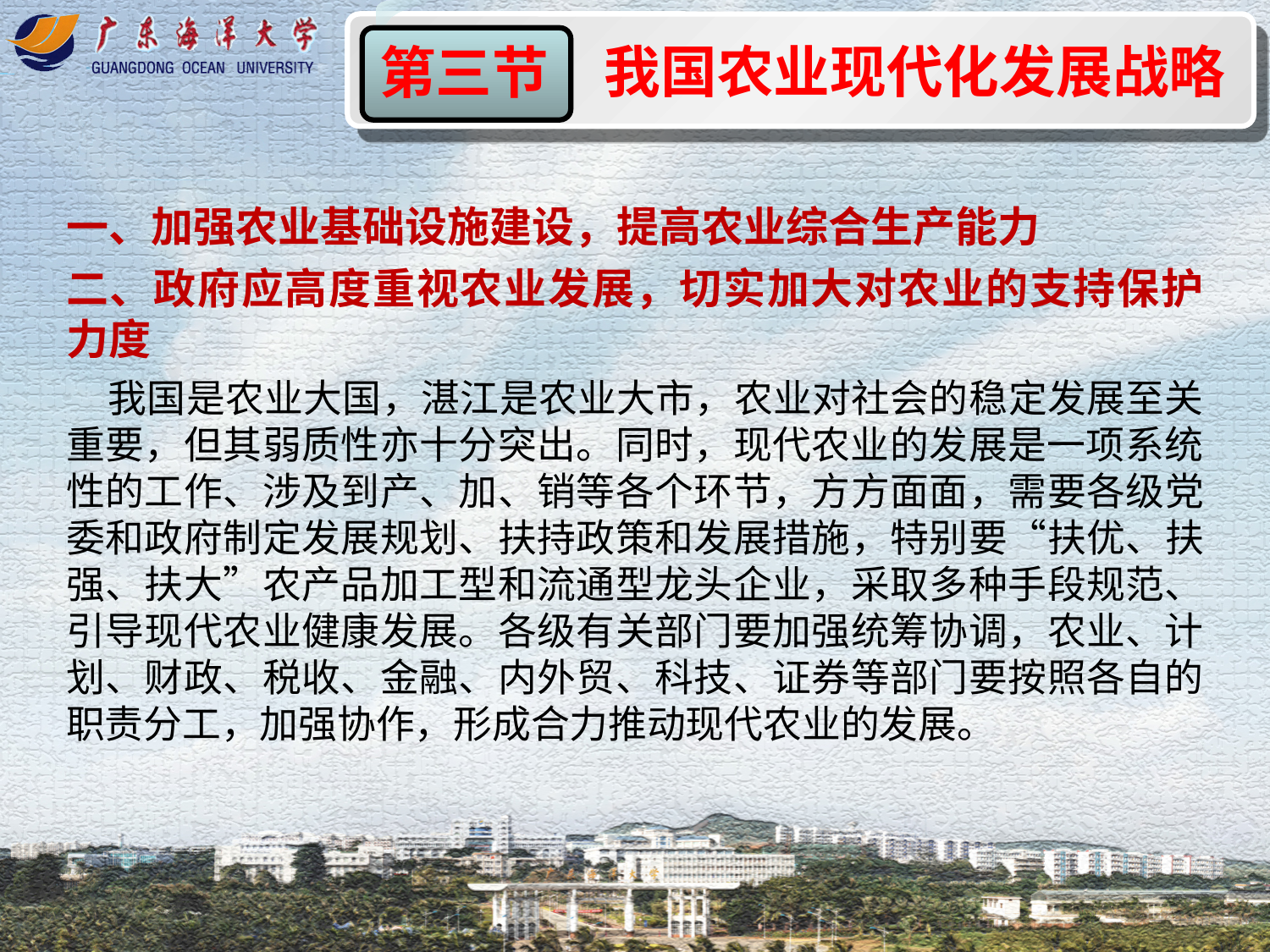

我国农业现代化发展战略

第三节
一、加强农业基础设施建设，提高农业综合生产能力
二、政府应高度重视农业发展，切实加大对农业的支持保护力度
    我国是农业大国，湛江是农业大市，农业对社会的稳定发展至关重要，但其弱质性亦十分突出。同时，现代农业的发展是一项系统性的工作、涉及到产、加、销等各个环节，方方面面，需要各级党委和政府制定发展规划、扶持政策和发展措施，特别要“扶优、扶强、扶大”农产品加工型和流通型龙头企业，采取多种手段规范、引导现代农业健康发展。各级有关部门要加强统筹协调，农业、计划、财政、税收、金融、内外贸、科技、证券等部门要按照各自的职责分工，加强协作，形成合力推动现代农业的发展。